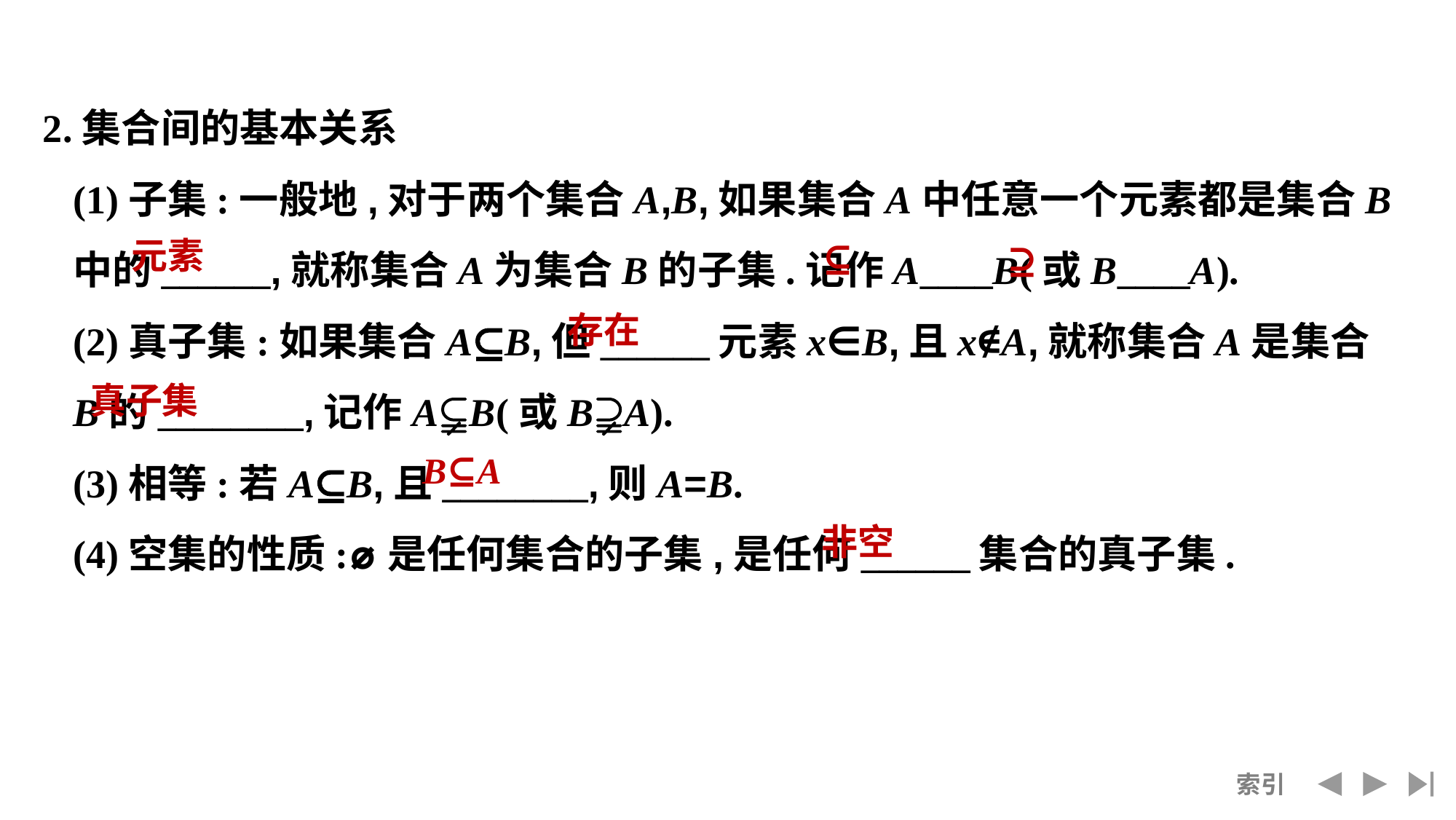

2.集合间的基本关系
(1)子集:一般地,对于两个集合A,B,如果集合A中任意一个元素都是集合B中的______,就称集合A为集合B的子集.记作A____B(或B____A).
(2)真子集:如果集合A⊆B,但______元素x∈B,且x∉A,就称集合A是集合B的________,记作A⫋B(或B⫌A).
(3)相等:若A⊆B,且________,则A=B.
(4)空集的性质:⌀是任何集合的子集,是任何______集合的真子集.
元素
⊆
⊇
存在
真子集
B⊆A
非空